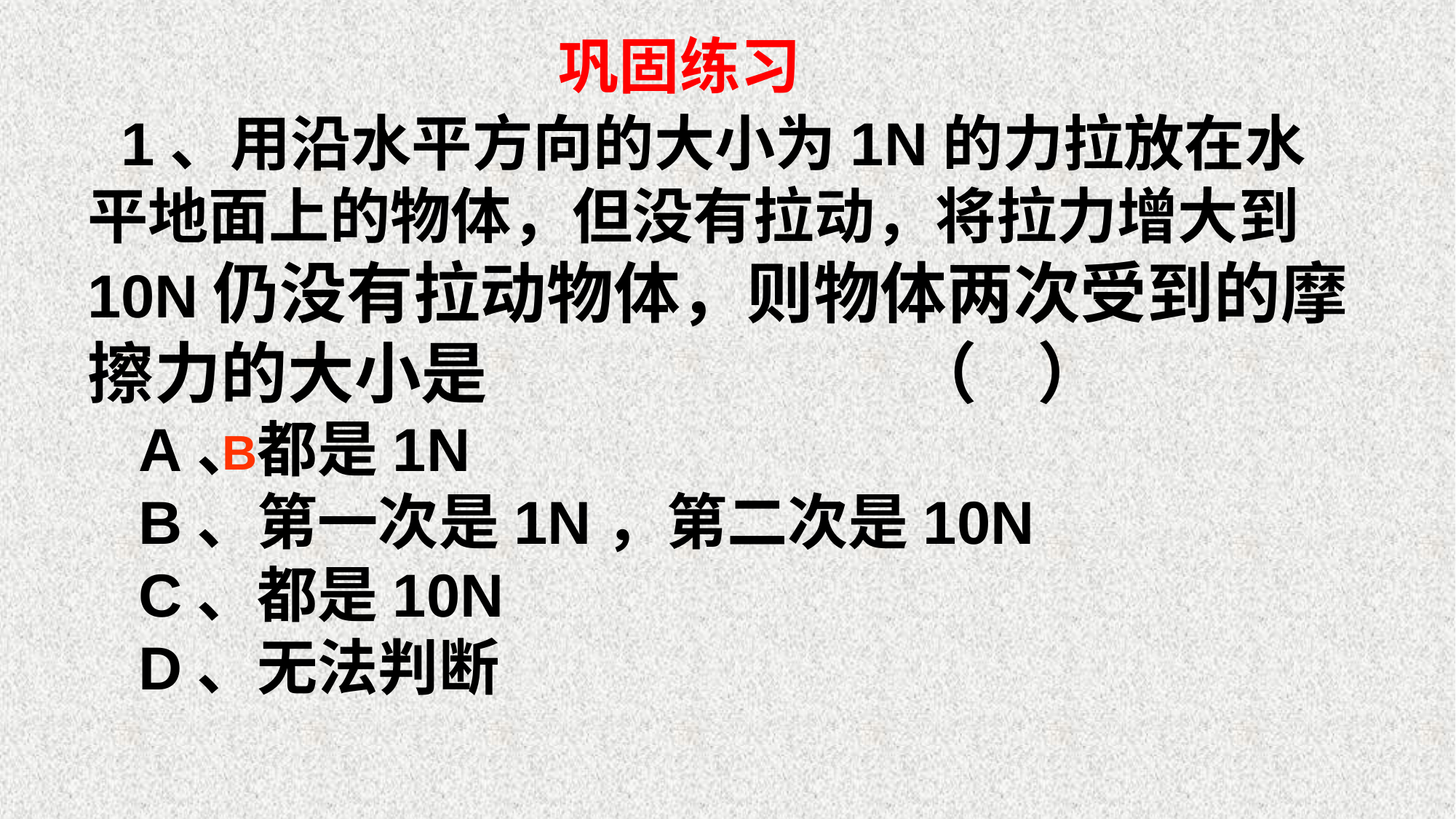

巩固练习
  1、用沿水平方向的大小为1N的力拉放在水平地面上的物体，但没有拉动，将拉力增大到10N仍没有拉动物体，则物体两次受到的摩擦力的大小是                            （    ）
   A、都是1N
   B、第一次是1N，第二次是10N
   C、都是10N
   D、无法判断
B